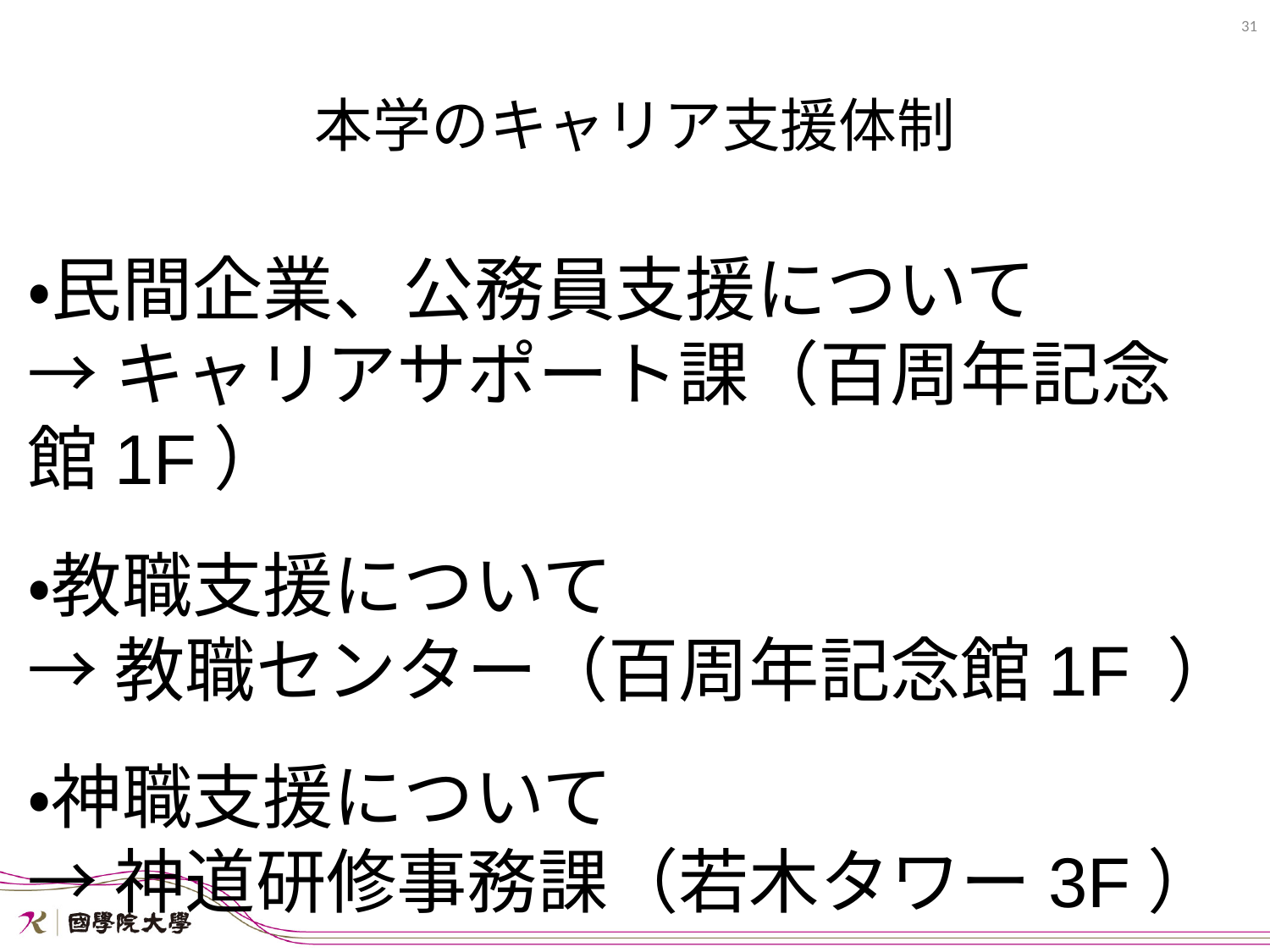

31
本学のキャリア支援体制
・民間企業、公務員支援について
→キャリアサポート課（百周年記念館1F）

・教職支援について
→教職センター（百周年記念館1F ）

・神職支援について
→神道研修事務課（若木タワー3F）